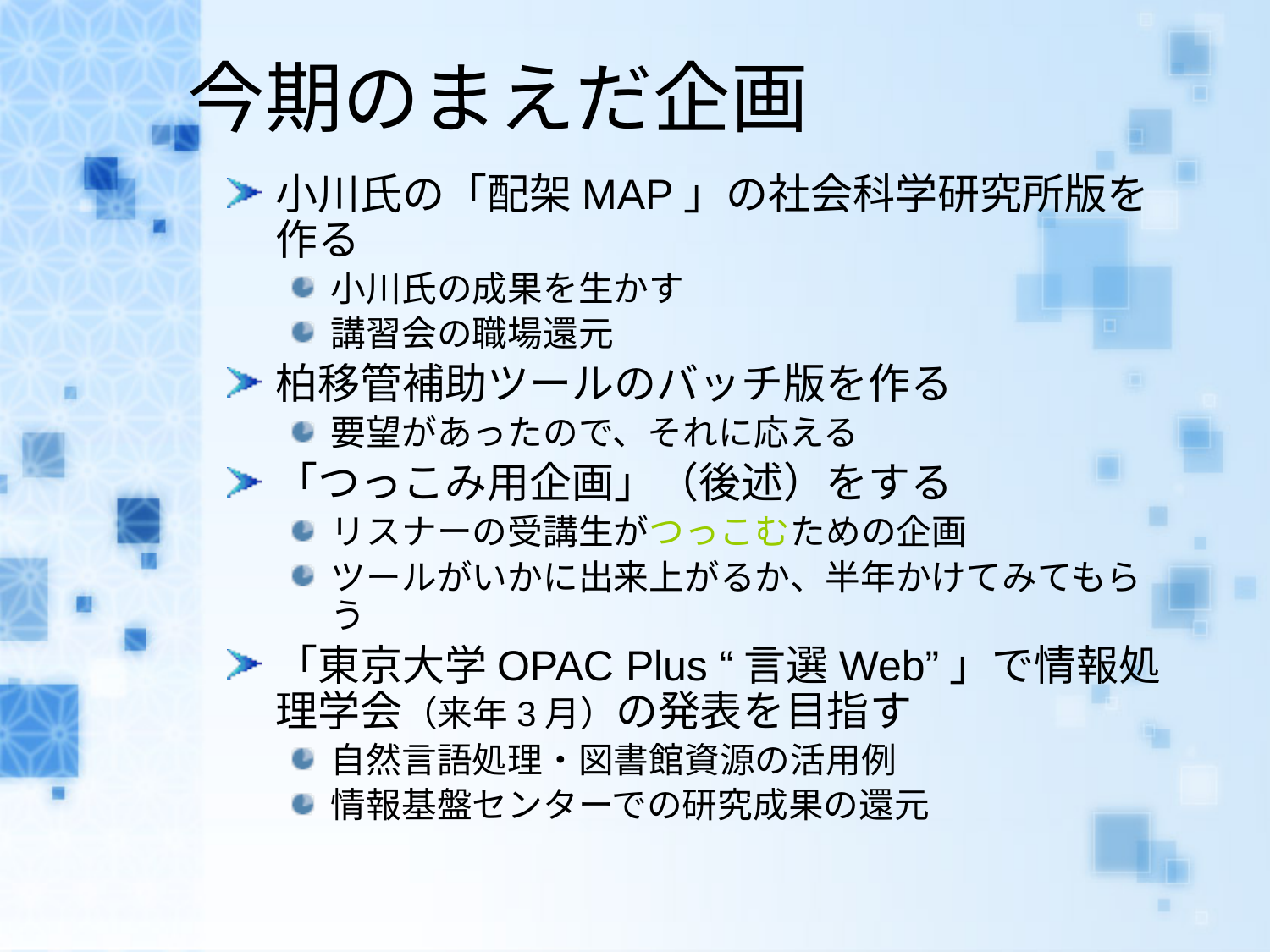

# 今期のまえだ企画
小川氏の「配架MAP」の社会科学研究所版を作る
小川氏の成果を生かす
講習会の職場還元
柏移管補助ツールのバッチ版を作る
要望があったので、それに応える
「つっこみ用企画」（後述）をする
リスナーの受講生がつっこむための企画
ツールがいかに出来上がるか、半年かけてみてもらう
「東京大学OPAC Plus “言選Web”」で情報処理学会（来年3月）の発表を目指す
自然言語処理・図書館資源の活用例
情報基盤センターでの研究成果の還元